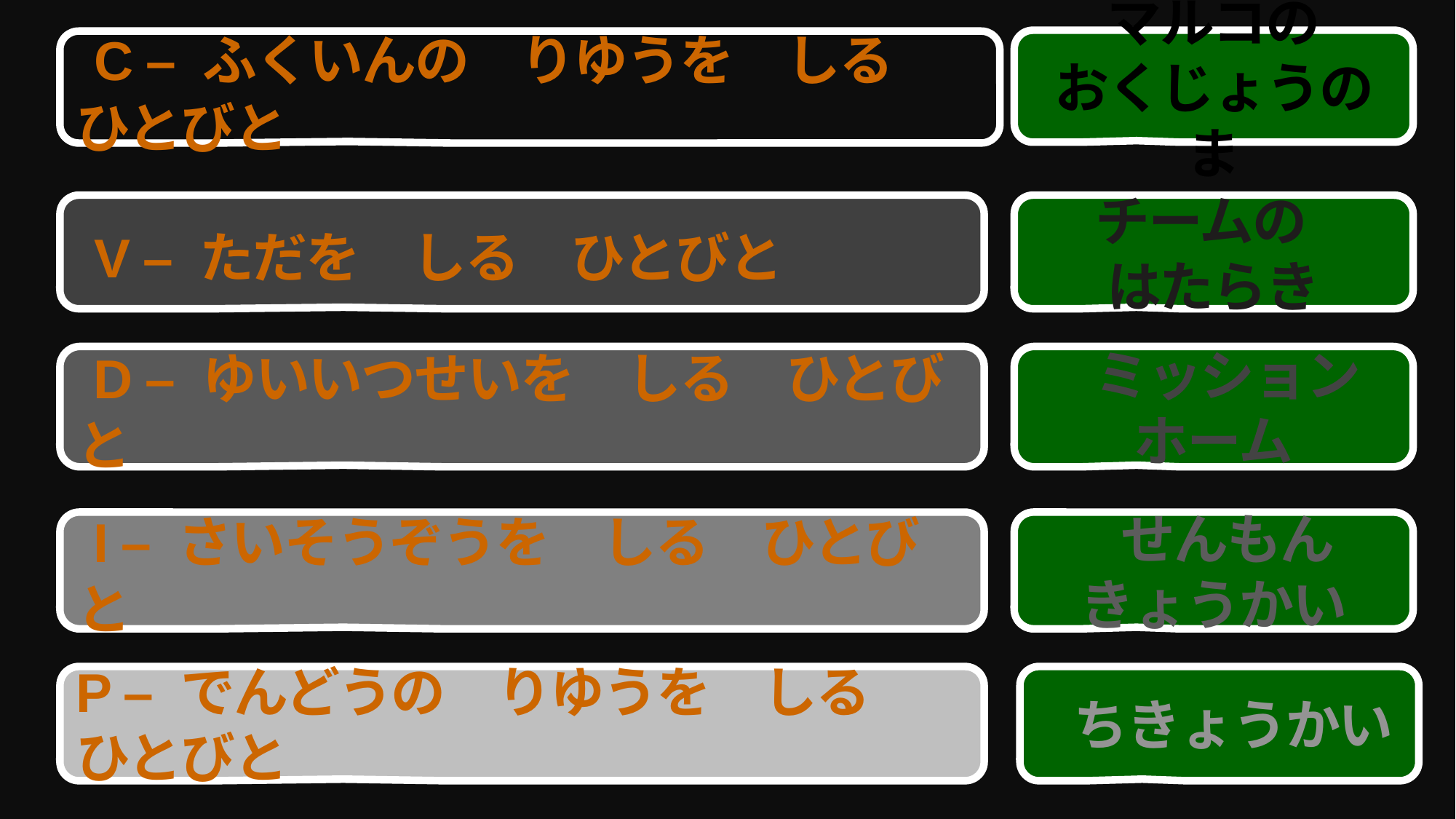

マルコの
おくじょうのま
 C – ふくいんの　りゆうを　しる　ひとびと
 V – ただを　しる　ひとびと
 チームの
はたらき
 D – ゆいいつせいを　しる　ひとびと
 ミッション
ホーム
 I – さいそうぞうを　しる　ひとびと
 せんもん
きょうかい
P – でんどうの　りゆうを　しる　ひとびと
 ちきょうかい